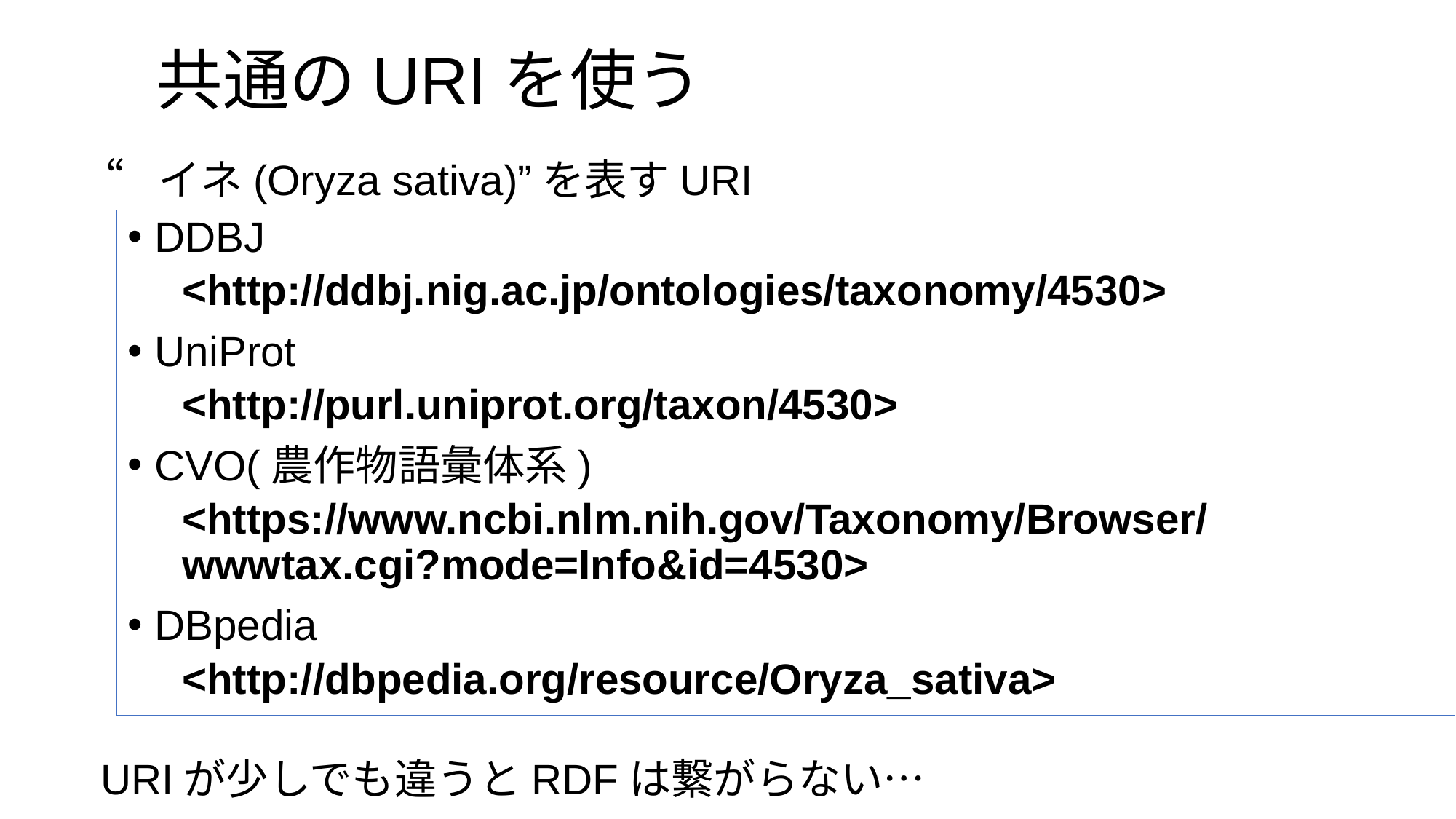

# 共通のURIを使う
“イネ(Oryza sativa)”を表すURI
DDBJ
<http://ddbj.nig.ac.jp/ontologies/taxonomy/4530>
UniProt
<http://purl.uniprot.org/taxon/4530>
CVO(農作物語彙体系)
<https://www.ncbi.nlm.nih.gov/Taxonomy/Browser/wwwtax.cgi?mode=Info&id=4530>
DBpedia
<http://dbpedia.org/resource/Oryza_sativa>

URIが少しでも違うとRDFは繋がらない…